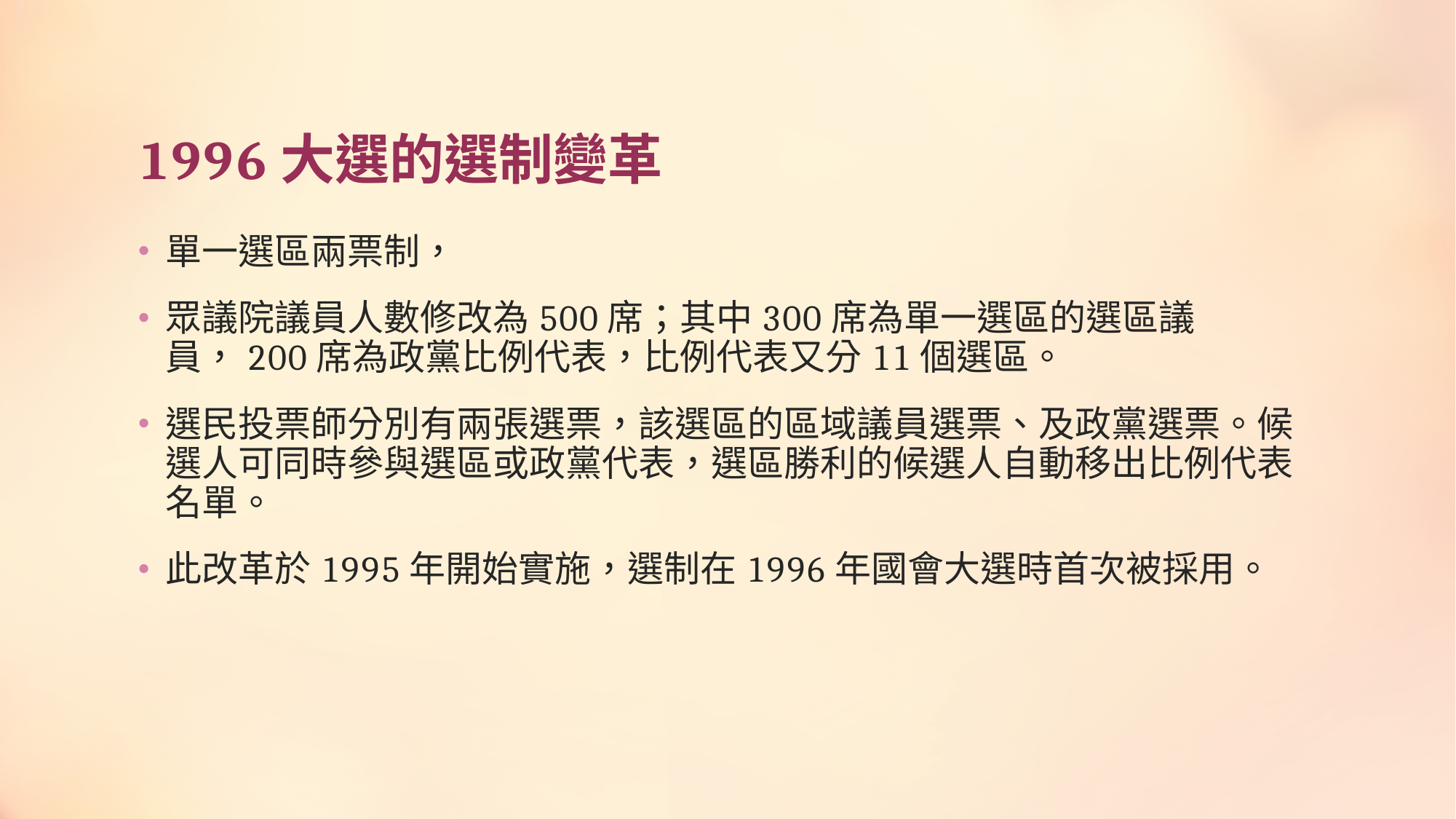

# 1996大選的選制變革
單一選區兩票制，
眾議院議員人數修改為500席；其中300席為單一選區的選區議員，200席為政黨比例代表，比例代表又分11個選區。
選民投票師分別有兩張選票，該選區的區域議員選票、及政黨選票。候選人可同時參與選區或政黨代表，選區勝利的候選人自動移出比例代表名單。
此改革於1995年開始實施，選制在1996年國會大選時首次被採用。